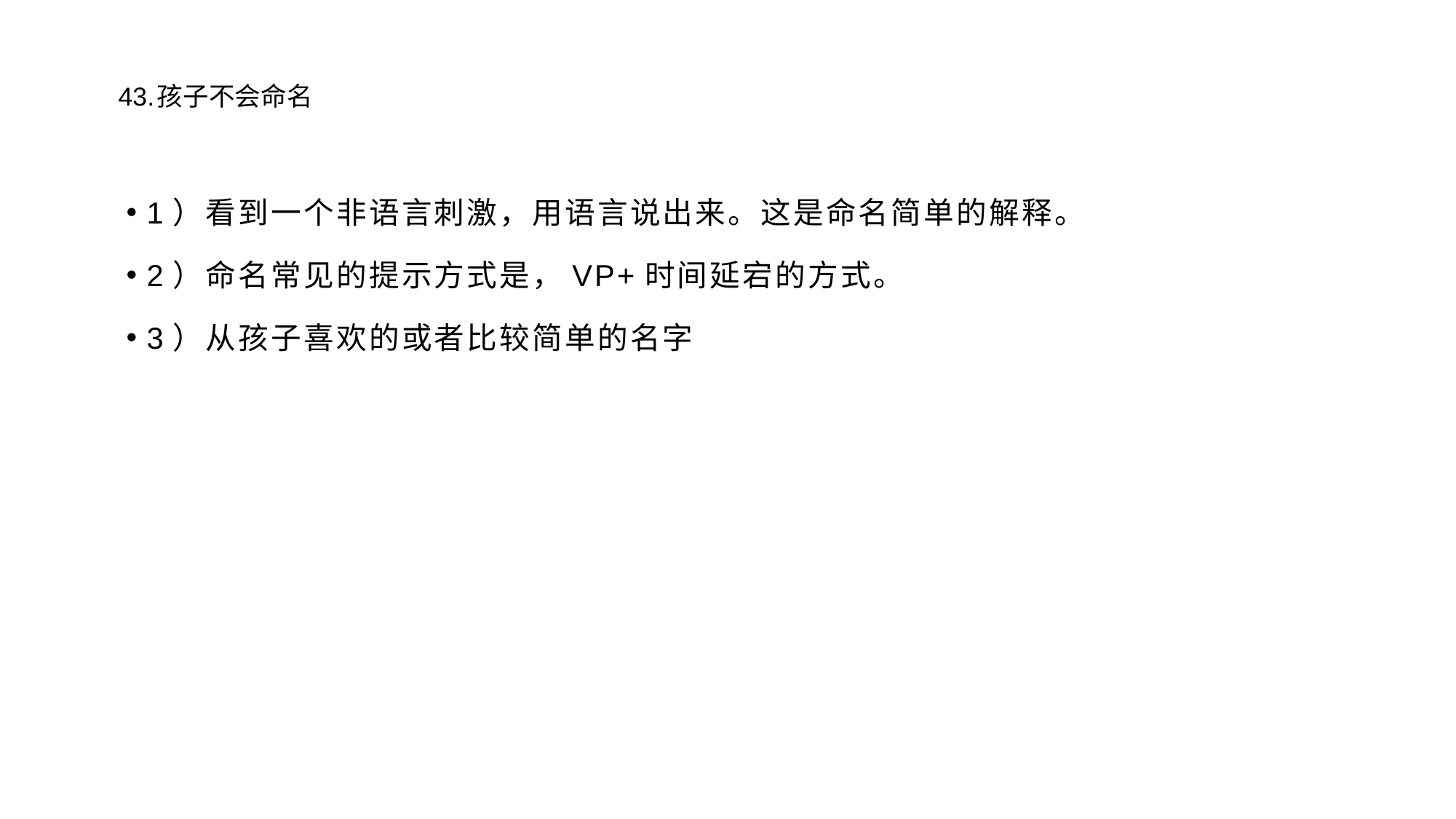

# 43.孩子不会命名
1）看到一个非语言刺激，用语言说出来。这是命名简单的解释。
2）命名常见的提示方式是，VP+时间延宕的方式。
3）从孩子喜欢的或者比较简单的名字